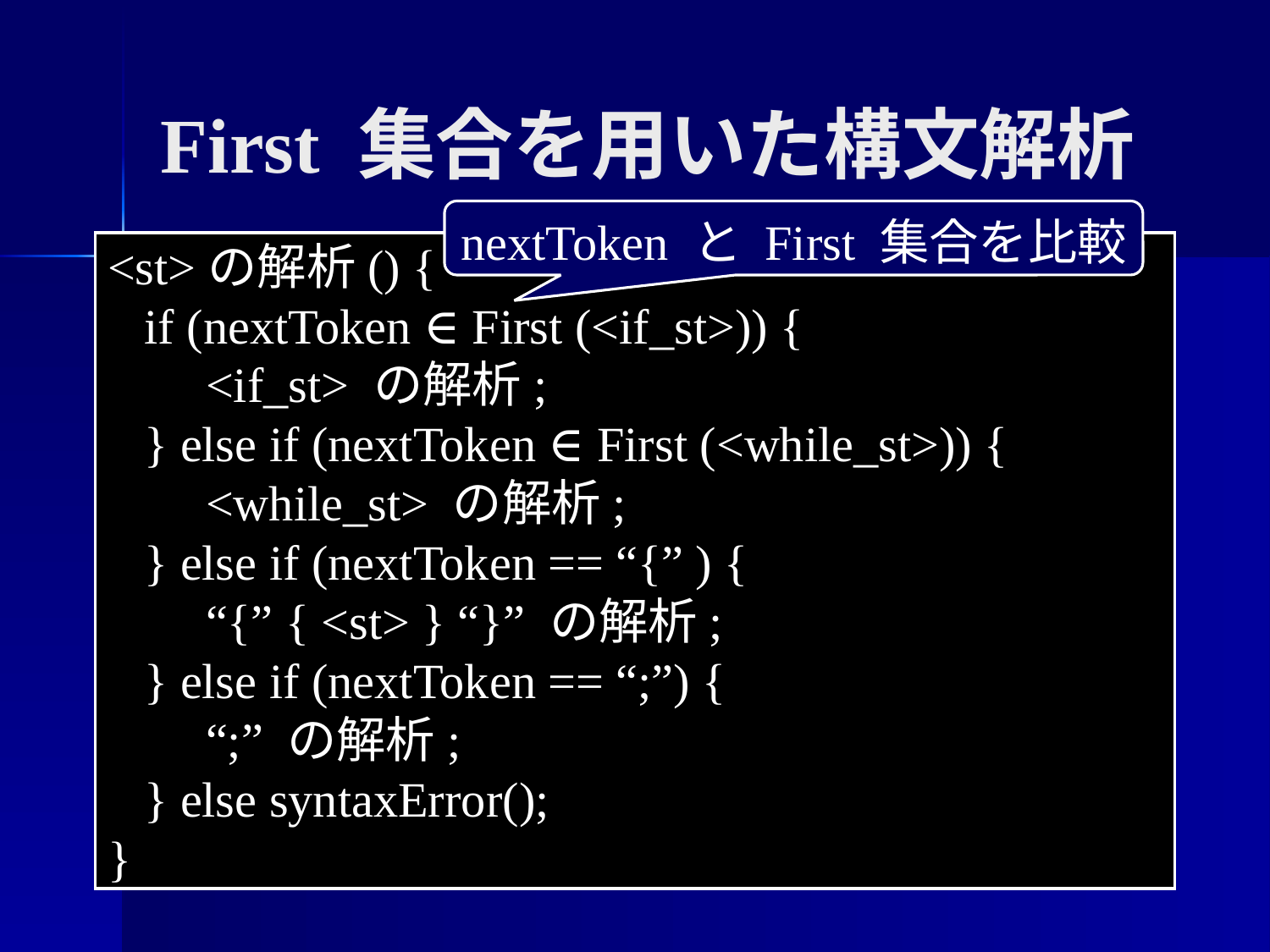

# First 集合を用いた構文解析
nextToken と First 集合を比較
<st>の解析() {
   if (nextToken ∈ First (<if_st>)) {
        <if_st> の解析;
   } else if (nextToken ∈ First (<while_st>)) {
        <while_st> の解析;
   } else if (nextToken == “{” ) {
        “{” { <st> } “}” の解析;
   } else if (nextToken == “;”) {
        “;” の解析;
   } else syntaxError();
}